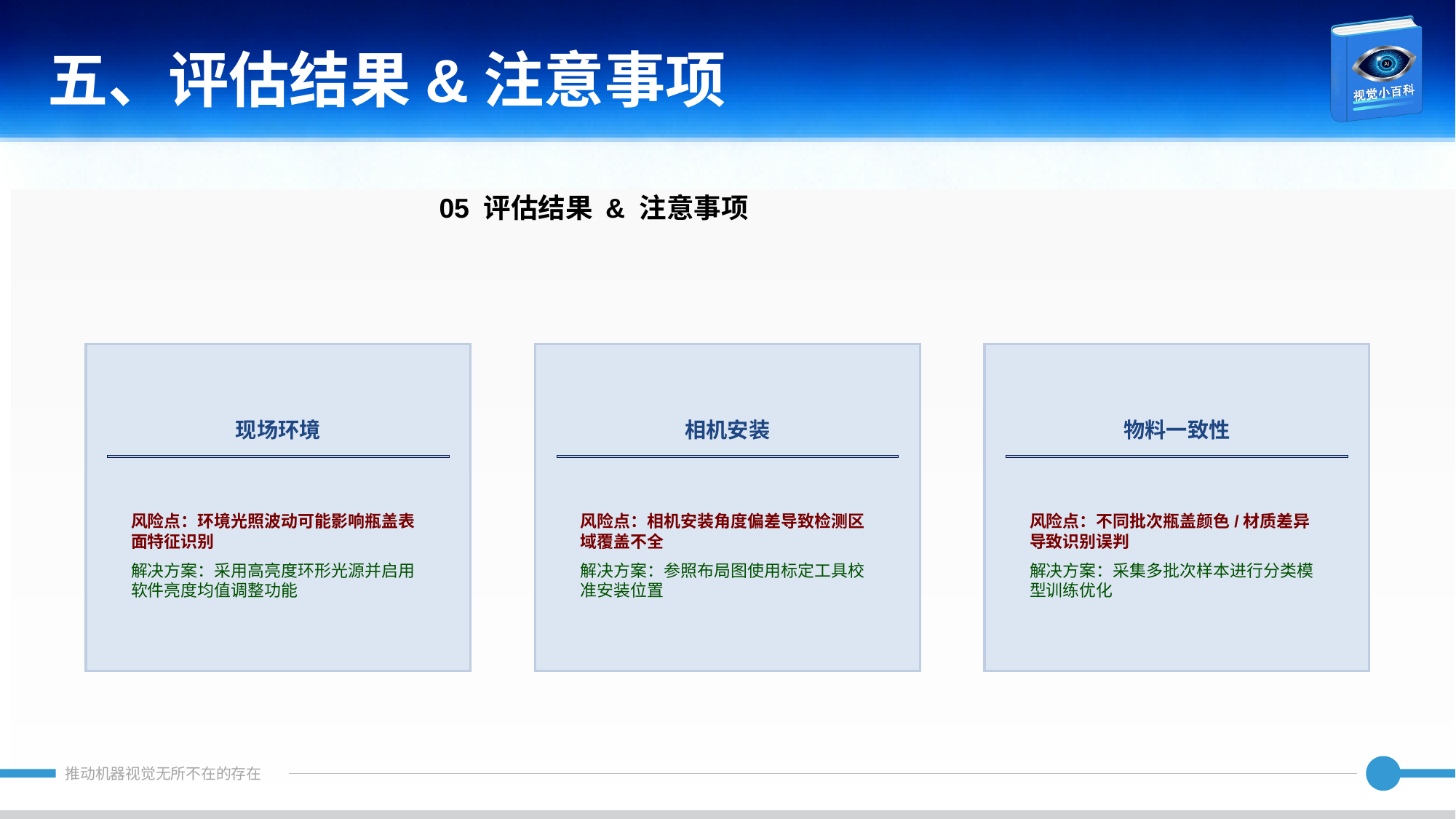

五、评估结果&注意事项

05 评估结果 & 注意事项

现场环境

相机安装

物料一致性

风险点：环境光照波动可能影响瓶盖表面特征识别
解决方案：采用高亮度环形光源并启用软件亮度均值调整功能

风险点：相机安装角度偏差导致检测区域覆盖不全
解决方案：参照布局图使用标定工具校准安装位置

风险点：不同批次瓶盖颜色/材质差异导致识别误判
解决方案：采集多批次样本进行分类模型训练优化
10